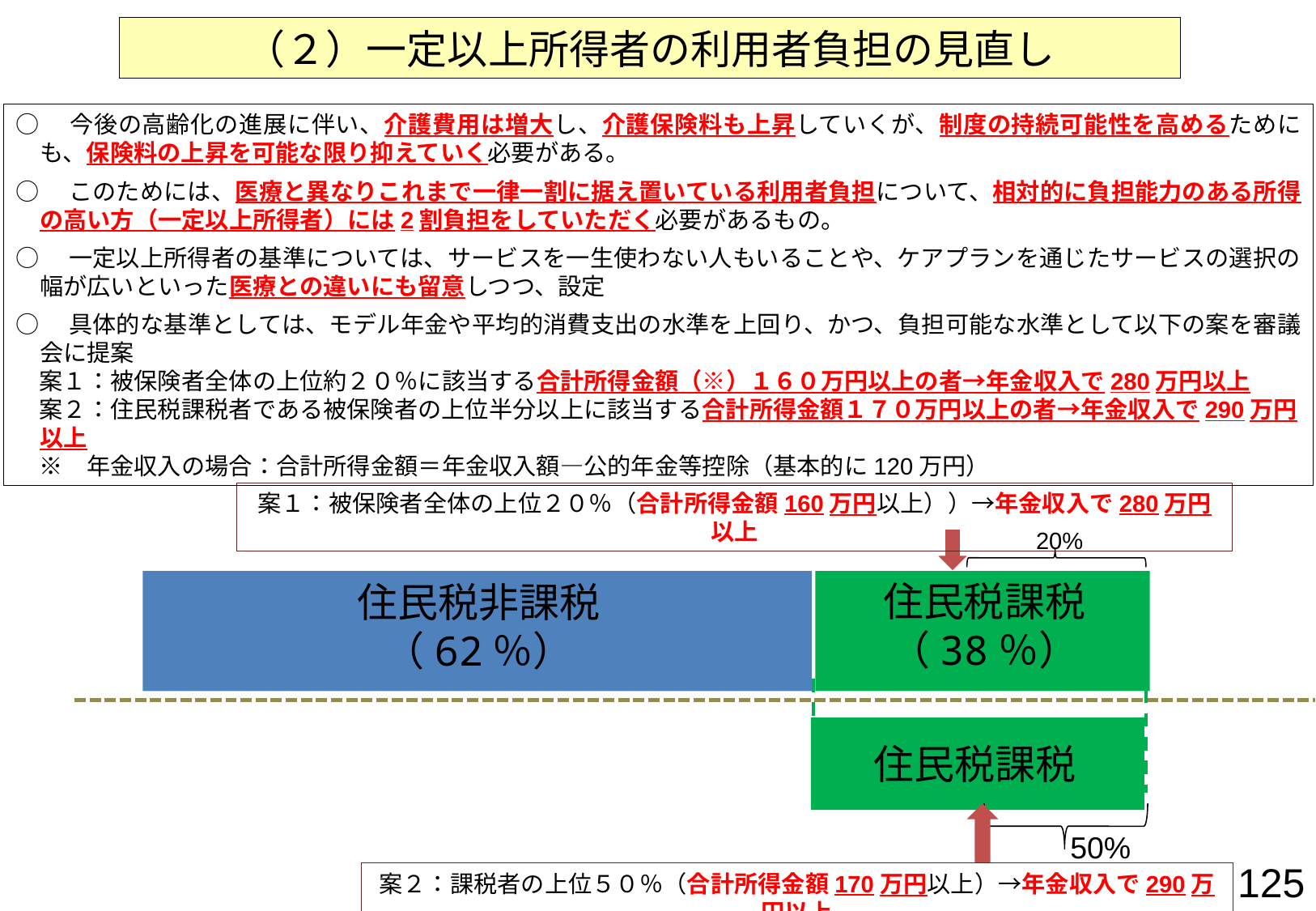

（２）一定以上所得者の利用者負担の見直し
○　今後の高齢化の進展に伴い、介護費用は増大し、介護保険料も上昇していくが、制度の持続可能性を高めるためにも、保険料の上昇を可能な限り抑えていく必要がある。
○　このためには、医療と異なりこれまで一律一割に据え置いている利用者負担について、相対的に負担能力のある所得の高い方（一定以上所得者）には2割負担をしていただく必要があるもの。
○　一定以上所得者の基準については、サービスを一生使わない人もいることや、ケアプランを通じたサービスの選択の幅が広いといった医療との違いにも留意しつつ、設定
○　具体的な基準としては、モデル年金や平均的消費支出の水準を上回り、かつ、負担可能な水準として以下の案を審議会に提案
　案１：被保険者全体の上位約２０％に該当する合計所得金額（※）１６０万円以上の者→年金収入で280万円以上
　案２：住民税課税者である被保険者の上位半分以上に該当する合計所得金額１７０万円以上の者→年金収入で290万円以上
　※　年金収入の場合：合計所得金額＝年金収入額―公的年金等控除（基本的に120万円）

案１：被保険者全体の上位２０％（合計所得金額160万円以上））→年金収入で280万円以上
20%

住民税課税
（38％）

住民税非課税
（62％）

住民税課税

50%
125
案２：課税者の上位５０％（合計所得金額170万円以上）→年金収入で290万円以上